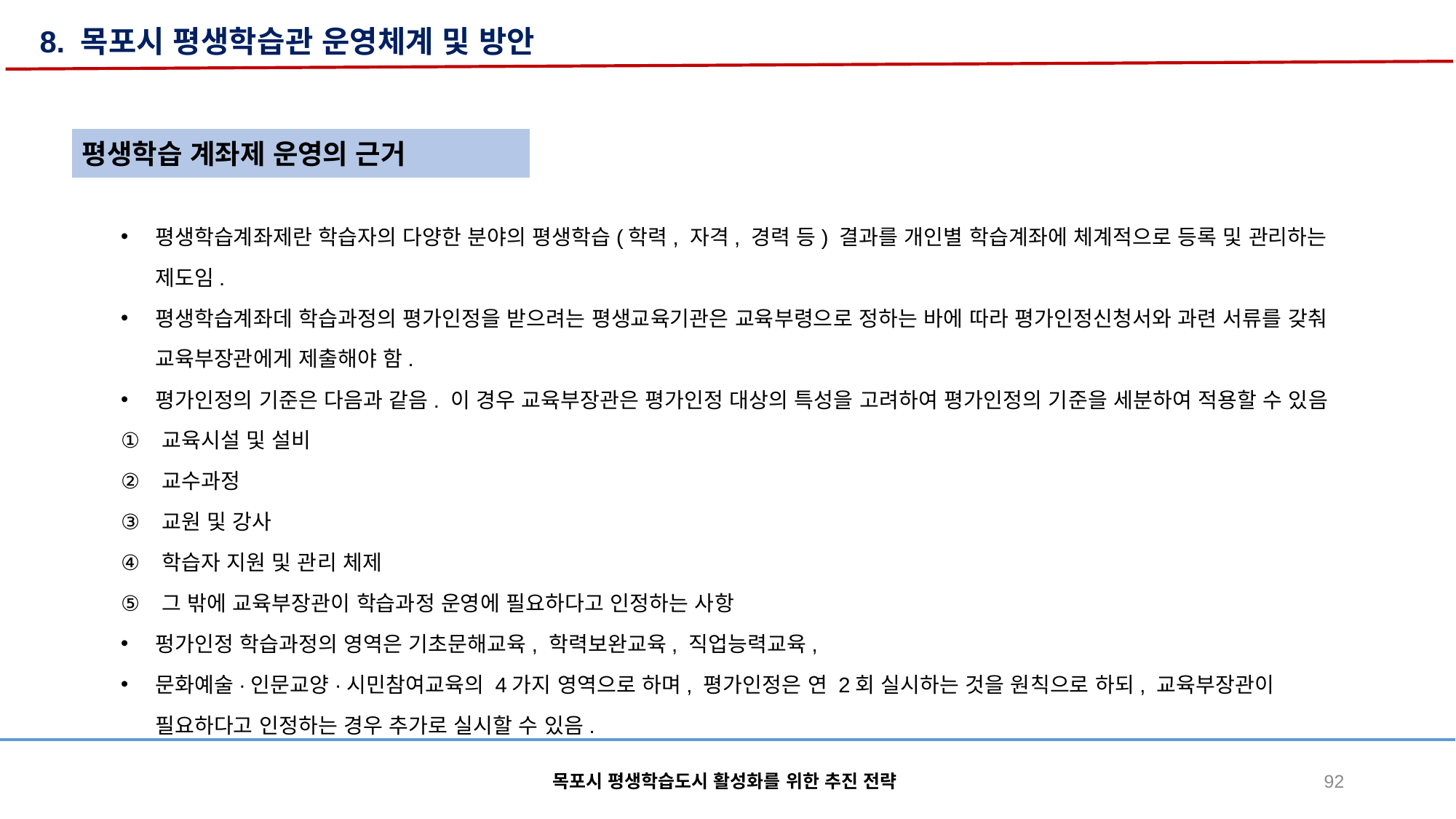

8. 목포시 평생학습관 운영체계 및 방안
평생학습 계좌제 운영의 근거
평생학습계좌제란 학습자의 다양한 분야의 평생학습(학력, 자격, 경력 등) 결과를 개인별 학습계좌에 체계적으로 등록 및 관리하는 제도임.
평생학습계좌데 학습과정의 평가인정을 받으려는 평생교육기관은 교육부령으로 정하는 바에 따라 평가인정신청서와 과련 서류를 갖춰 교육부장관에게 제출해야 함.
평가인정의 기준은 다음과 같음. 이 경우 교육부장관은 평가인정 대상의 특성을 고려하여 평가인정의 기준을 세분하여 적용할 수 있음
교육시설 및 설비
교수과정
교원 및 강사
학습자 지원 및 관리 체제
그 밖에 교육부장관이 학습과정 운영에 필요하다고 인정하는 사항
펑가인정 학습과정의 영역은 기초문해교육, 학력보완교육, 직업능력교육,
문화예술·인문교양·시민참여교육의 4가지 영역으로 하며, 평가인정은 연 2회 실시하는 것을 원칙으로 하되, 교육부장관이 필요하다고 인정하는 경우 추가로 실시할 수 있음.
목포시 평생학습도시 활성화를 위한 추진 전략
92